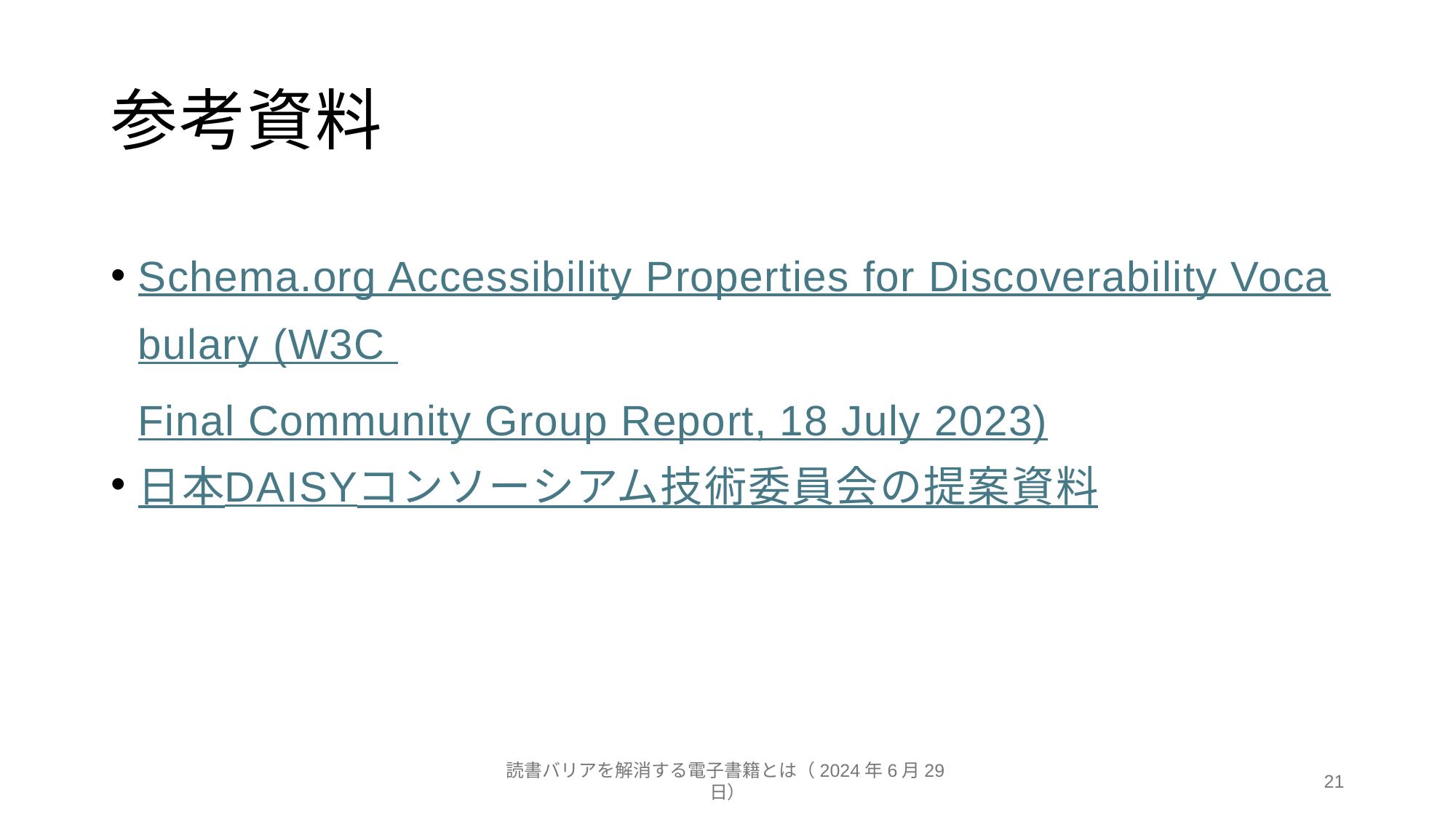

# 参考資料
Schema.org Accessibility Properties for Discoverability Vocabulary (W3C Final Community Group Report, 18 July 2023)
日本DAISYコンソーシアム技術委員会の提案資料
読書バリアを解消する電子書籍とは（2024年6月29日）
21